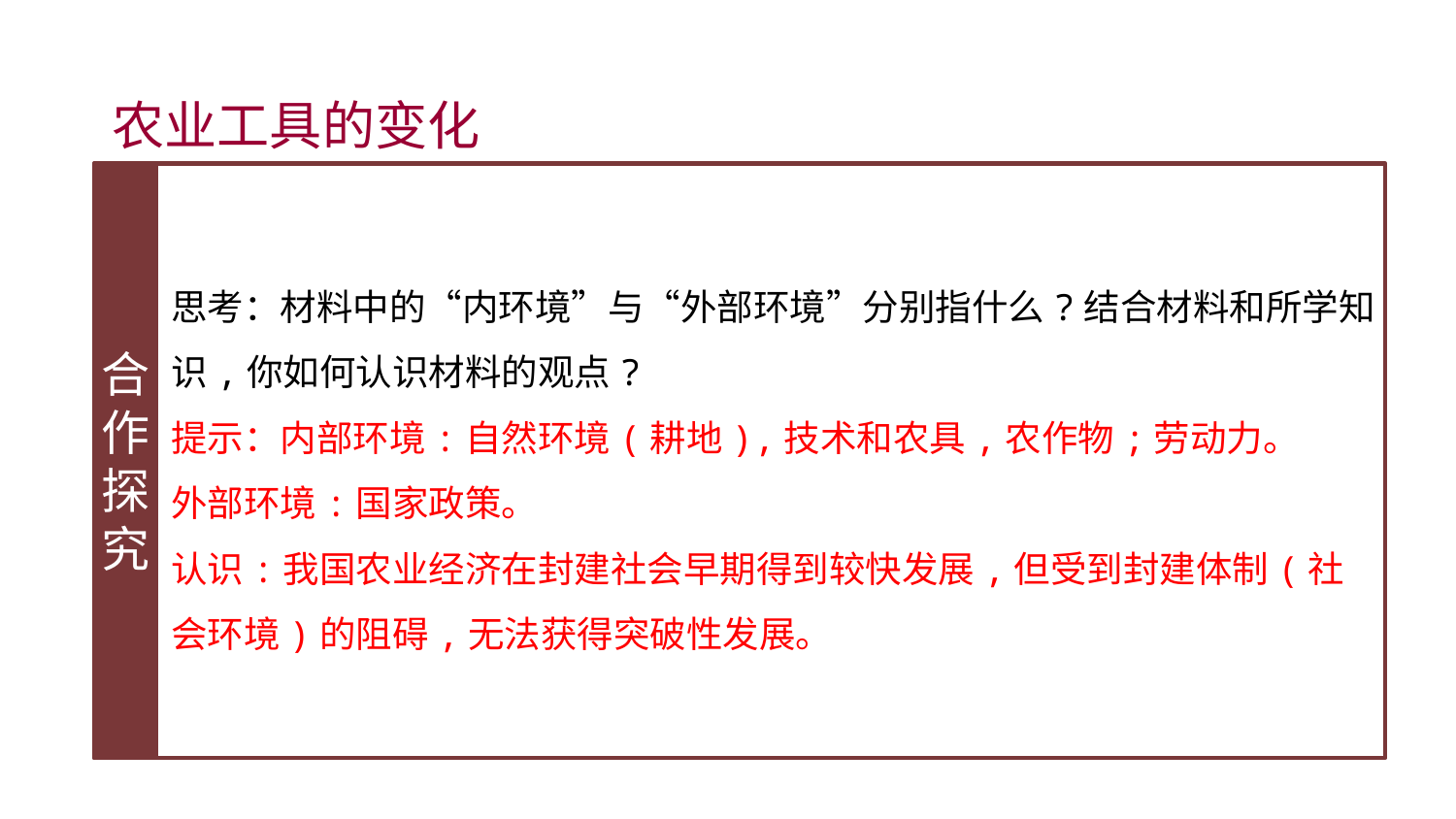

农业工具的变化
合作探究

思考：材料中的“内环境”与“外部环境”分别指什么?结合材料和所学知识,你如何认识材料的观点?
提示：内部环境:自然环境(耕地),技术和农具,农作物;劳动力。
外部环境:国家政策。
认识:我国农业经济在封建社会早期得到较快发展,但受到封建体制(社会环境)的阻碍,无法获得突破性发展。